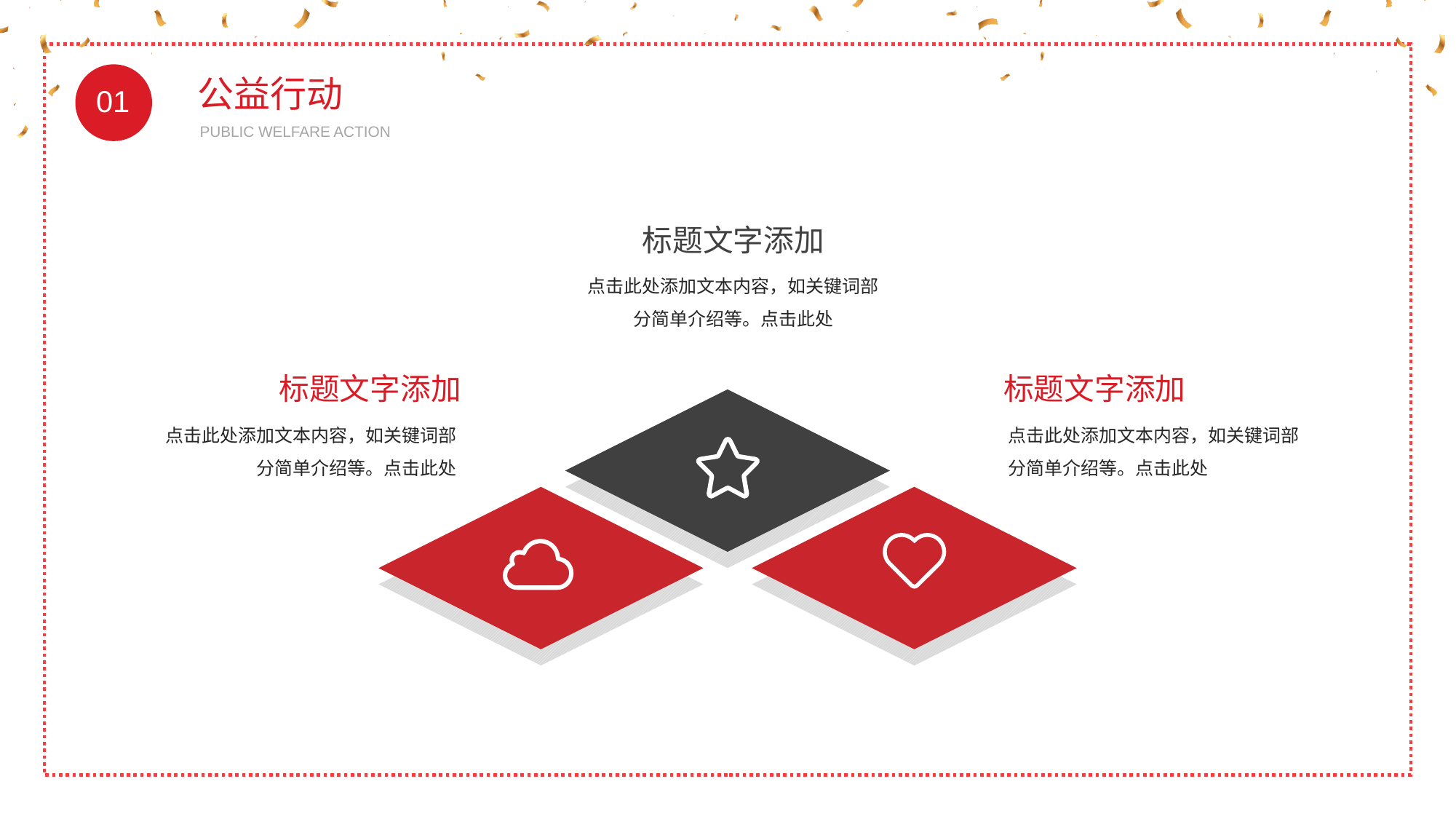

BY YUSHEN

公益行动
01
PUBLIC WELFARE ACTION
标题文字添加
点击此处添加文本内容，如关键词部分简单介绍等。点击此处

标题文字添加
点击此处添加文本内容，如关键词部分简单介绍等。点击此处

标题文字添加
点击此处添加文本内容，如关键词部分简单介绍等。点击此处